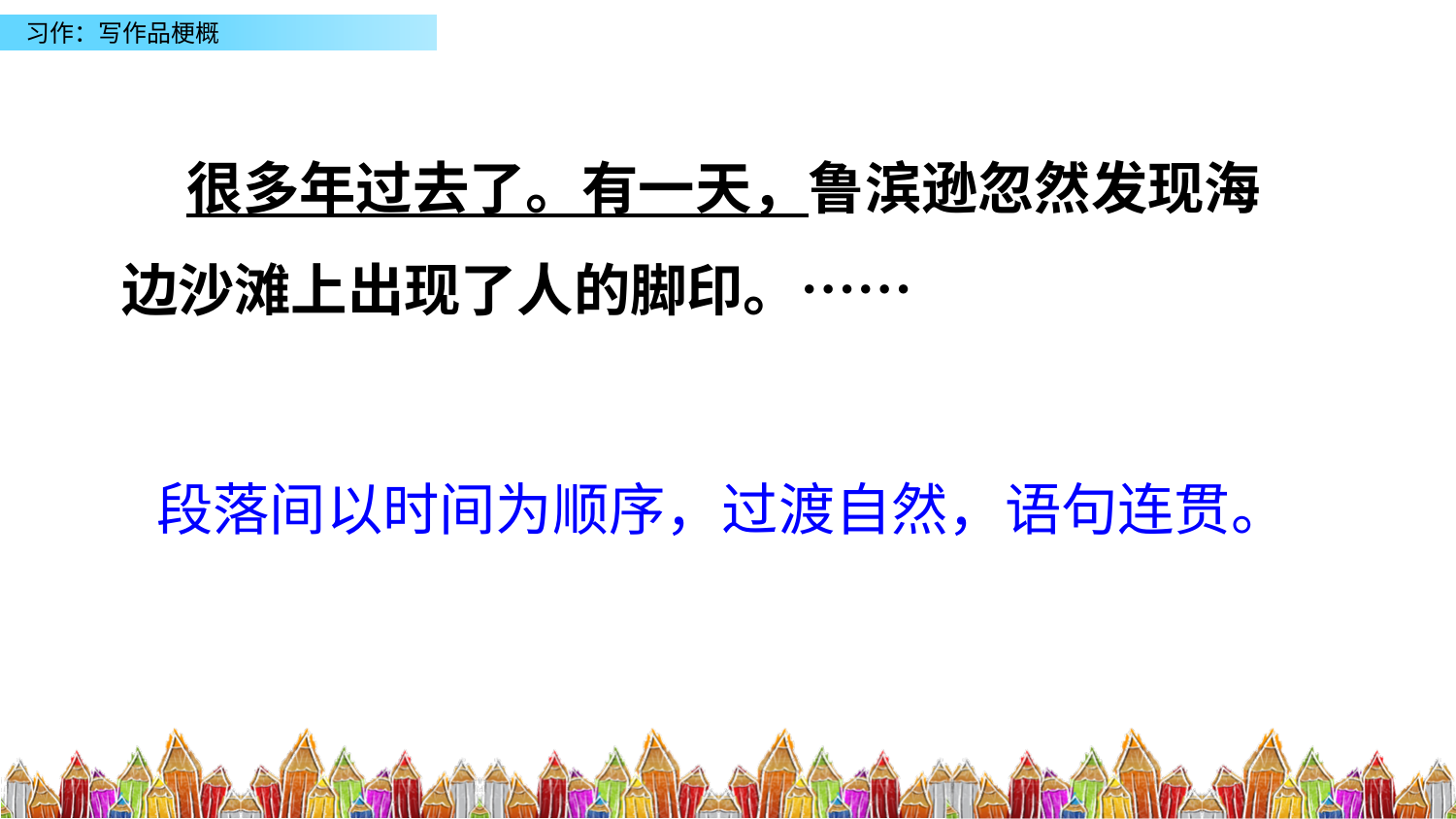

很多年过去了。有一天，鲁滨逊忽然发现海边沙滩上出现了人的脚印。……
段落间以时间为顺序，过渡自然，语句连贯。